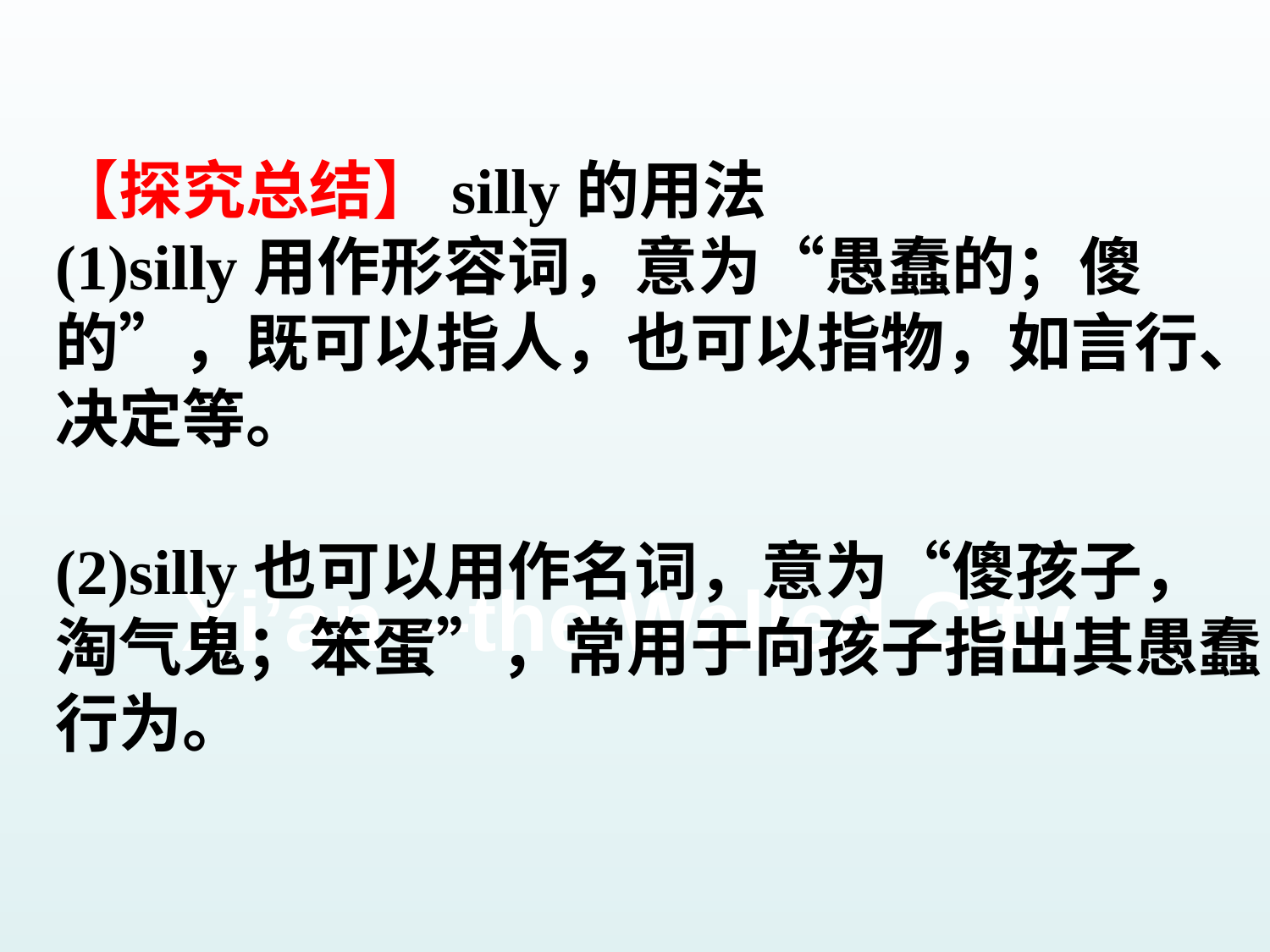

【探究总结】silly的用法
(1)silly用作形容词，意为“愚蠢的；傻的”，既可以指人，也可以指物，如言行、决定等。

(2)silly也可以用作名词，意为“傻孩子，淘气鬼；笨蛋”，常用于向孩子指出其愚蠢行为。
Xi’an—the Walled City